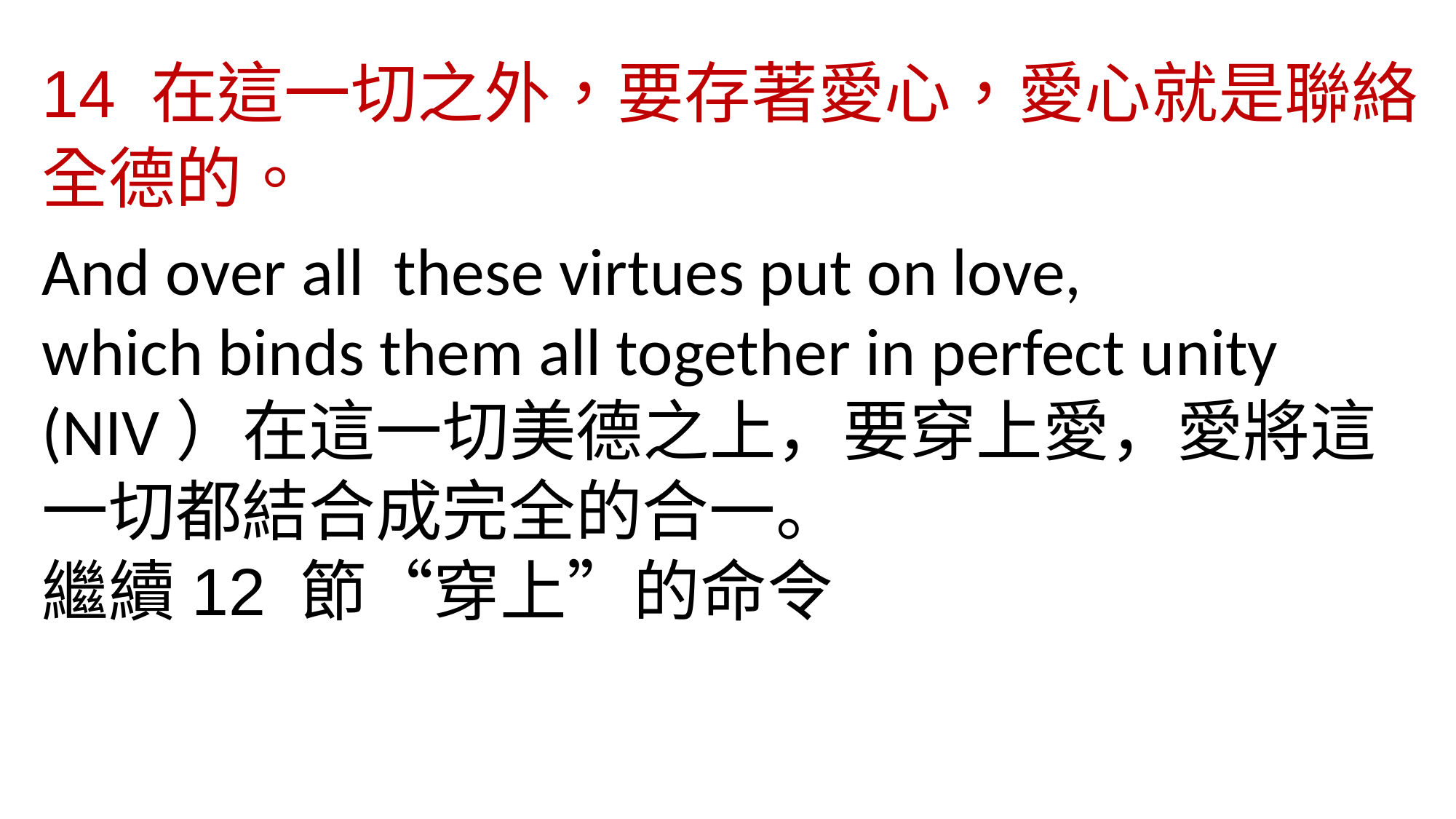

14 在這一切之外，要存著愛心，愛心就是聯絡全德的。
And over all  these virtues put on love,
which binds them all together in perfect unity (NIV）在這一切美德之上，要穿上愛，愛將這一切都結合成完全的合一。
繼續12 節“穿上”的命令